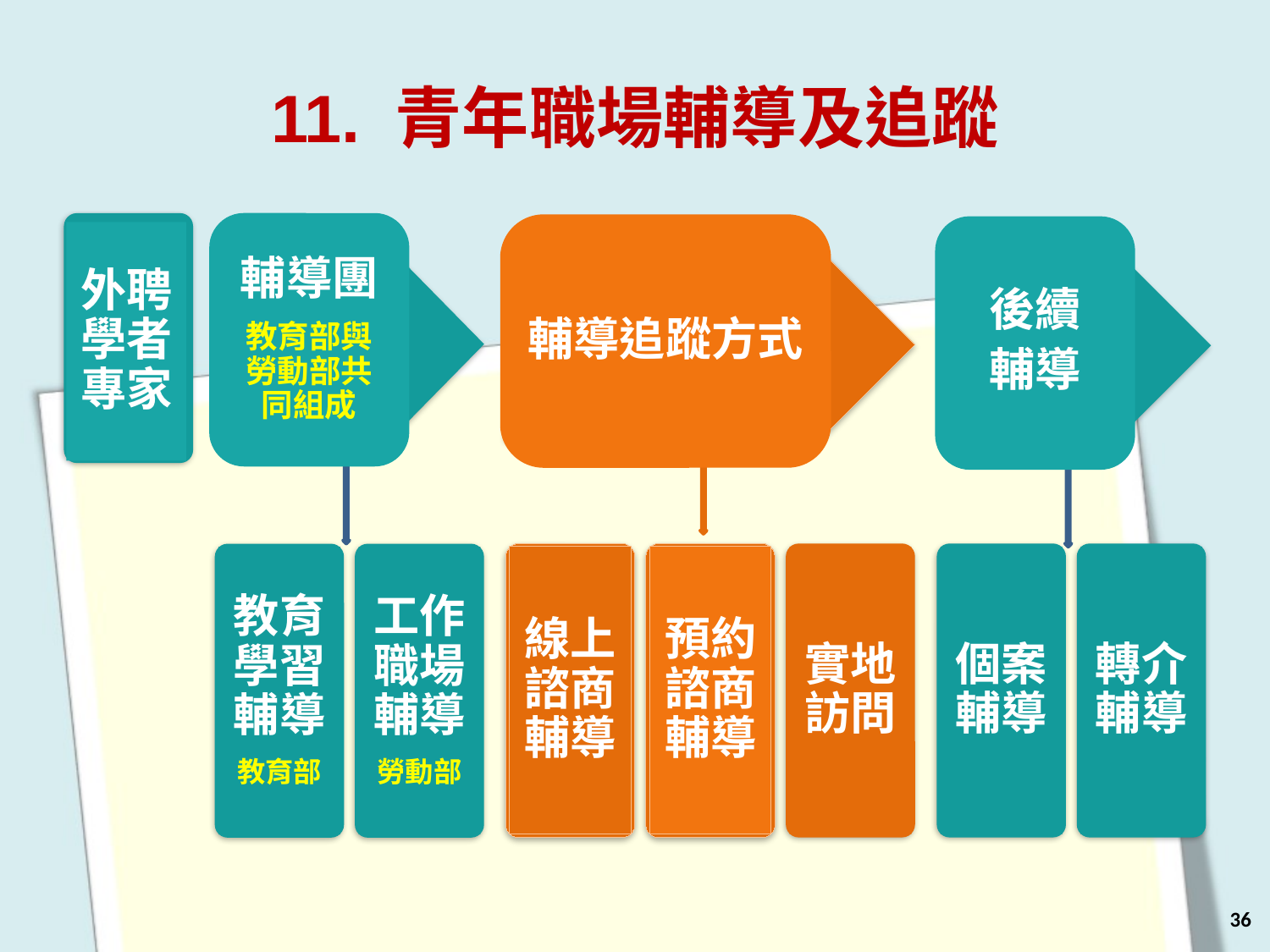

11. 青年職場輔導及追蹤

外聘學者專家
輔導團
教育部與勞動部共同組成
輔導追蹤方式
後續
輔導

線上諮商輔導

預約諮商輔導

實地訪問

個案輔導

轉介輔導

教育學習輔導
教育部

工作職場輔導
勞動部
36